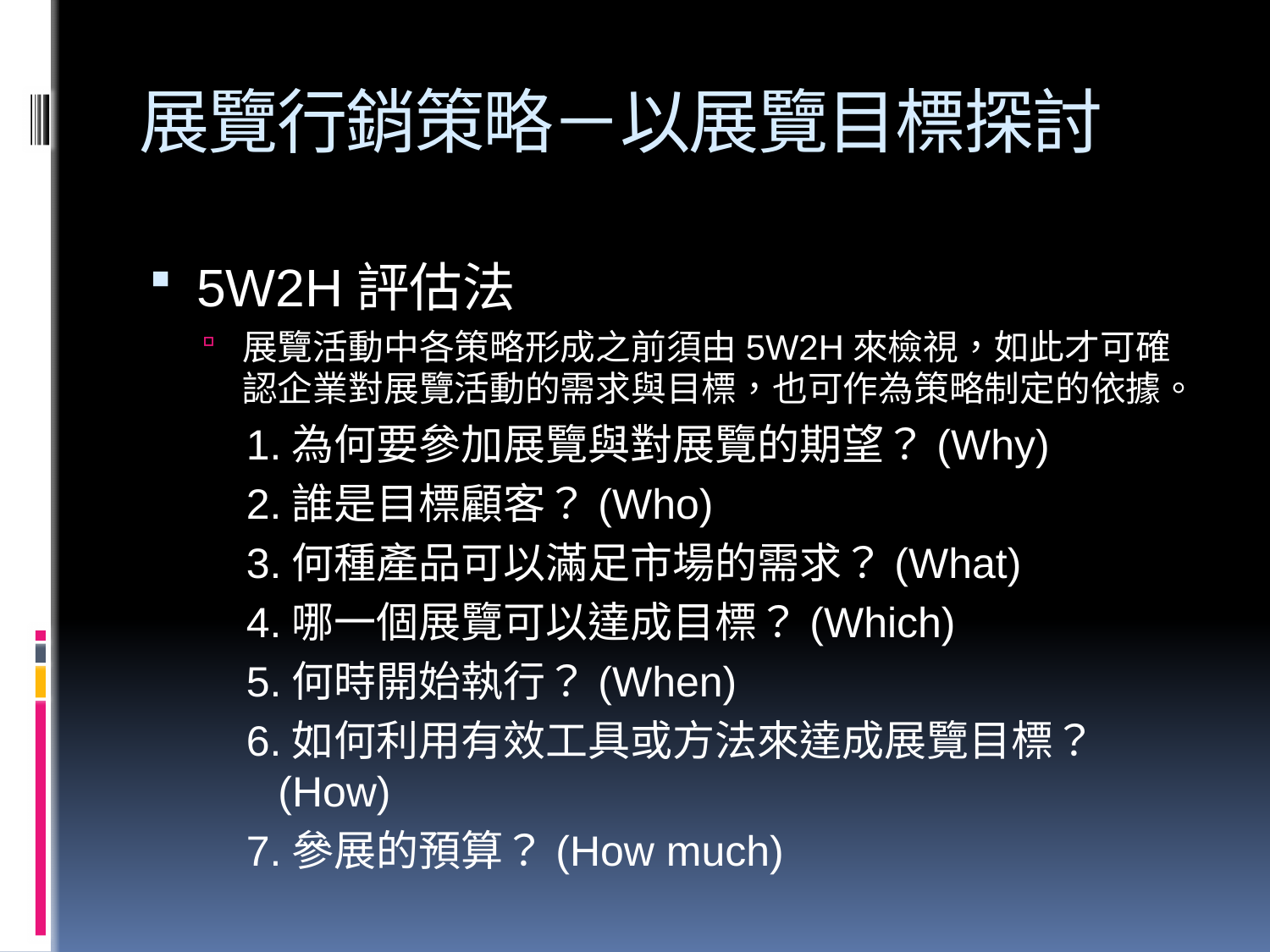

# 展覽行銷策略－以展覽目標探討
5W2H評估法
展覽活動中各策略形成之前須由5W2H來檢視，如此才可確認企業對展覽活動的需求與目標，也可作為策略制定的依據。
1.為何要參加展覽與對展覽的期望？(Why)
2.誰是目標顧客？(Who)
3.何種產品可以滿足市場的需求？(What)
4.哪一個展覽可以達成目標？(Which)
5.何時開始執行？(When)
6.如何利用有效工具或方法來達成展覽目標？(How)
7.參展的預算？(How much)